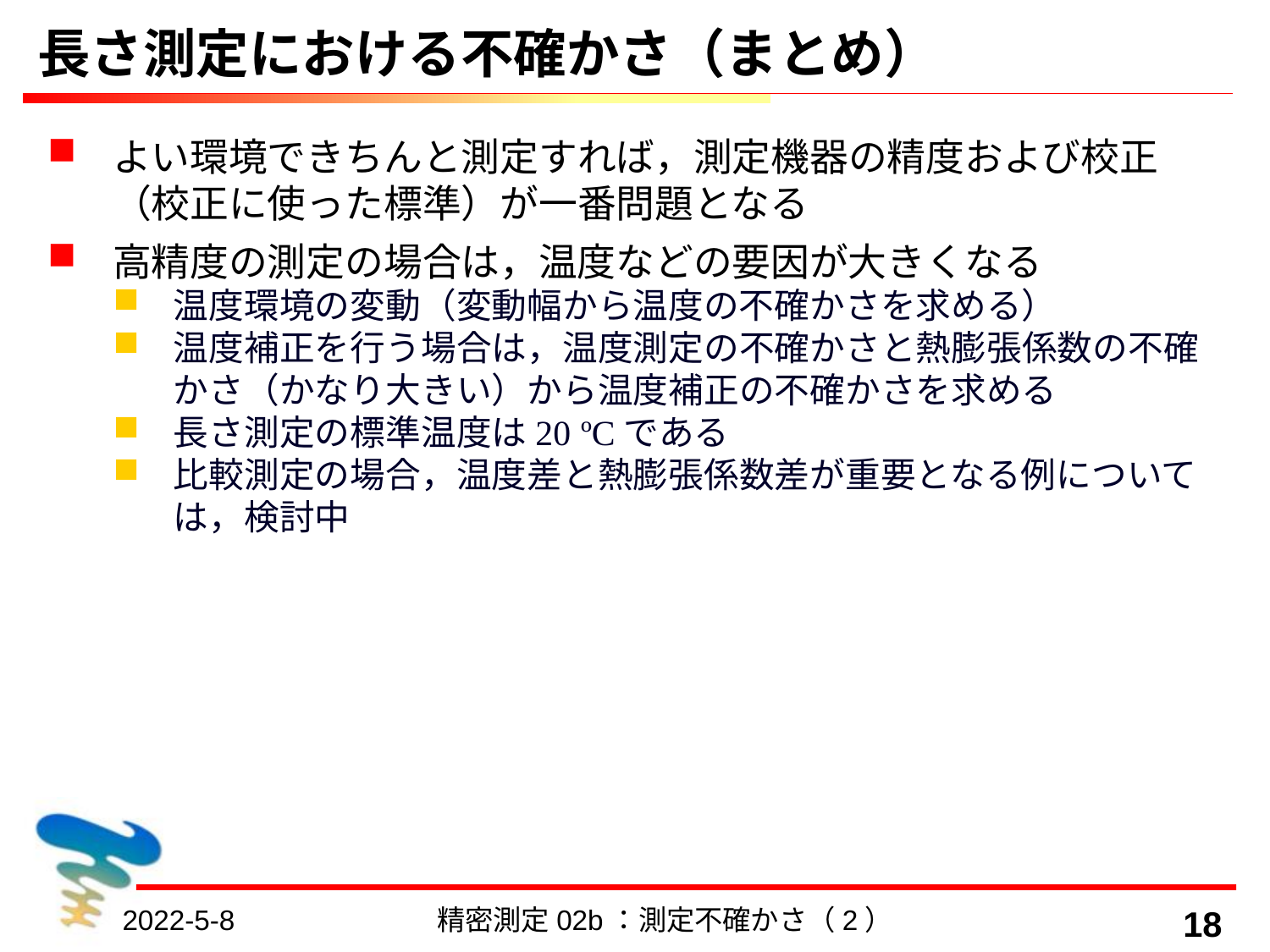

# 長さ測定における不確かさ（まとめ）
よい環境できちんと測定すれば，測定機器の精度および校正（校正に使った標準）が一番問題となる
高精度の測定の場合は，温度などの要因が大きくなる
温度環境の変動（変動幅から温度の不確かさを求める）
温度補正を行う場合は，温度測定の不確かさと熱膨張係数の不確かさ（かなり大きい）から温度補正の不確かさを求める
長さ測定の標準温度は20 ºCである
比較測定の場合，温度差と熱膨張係数差が重要となる例については，検討中
2022-5-8
精密測定02b：測定不確かさ（2）
18